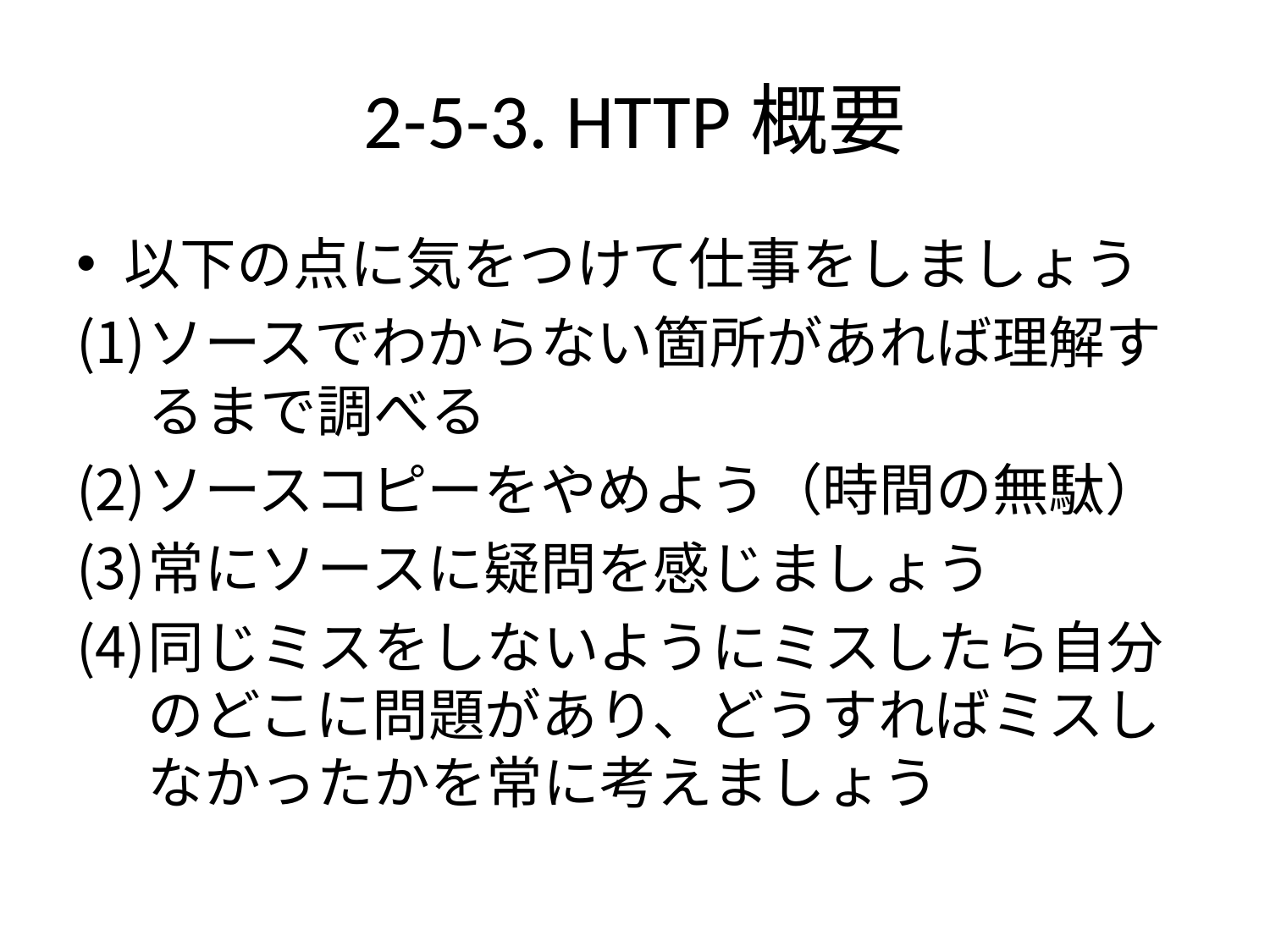

# 2-5-3. HTTP概要
以下の点に気をつけて仕事をしましょう
ソースでわからない箇所があれば理解するまで調べる
ソースコピーをやめよう（時間の無駄）
常にソースに疑問を感じましょう
同じミスをしないようにミスしたら自分のどこに問題があり、どうすればミスしなかったかを常に考えましょう